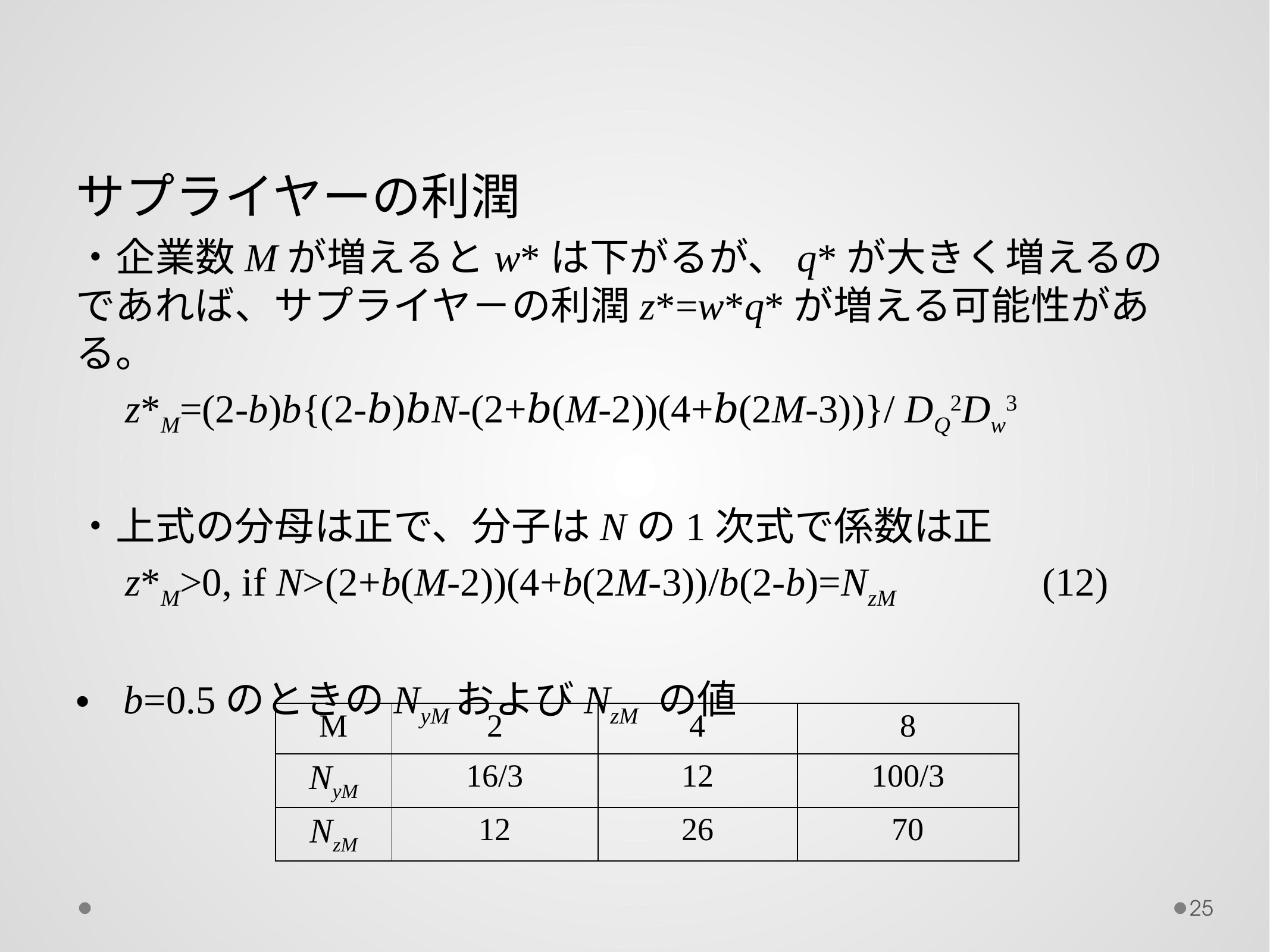

サプライヤーの利潤
・企業数Mが増えるとw*は下がるが、q*が大きく増えるのであれば、サプライヤ－の利潤z*=w*q*が増える可能性がある。
　z*M=(2-b)b{(2-𝑏)𝑏N-(2+𝑏(M-2))(4+𝑏(2M-3))}/ DQ2Dw3

・上式の分母は正で、分子はNの1次式で係数は正
　z*M>0, if N>(2+b(M-2))(4+b(2M-3))/b(2-b)=NzM       　  (12)

b=0.5のときのNyMおよびNzM の値

| M | 2 | 4 | 8 |
| --- | --- | --- | --- |
| NyM | 16/3 | 12 | 100/3 |
| NzM | 12 | 26 | 70 |
25